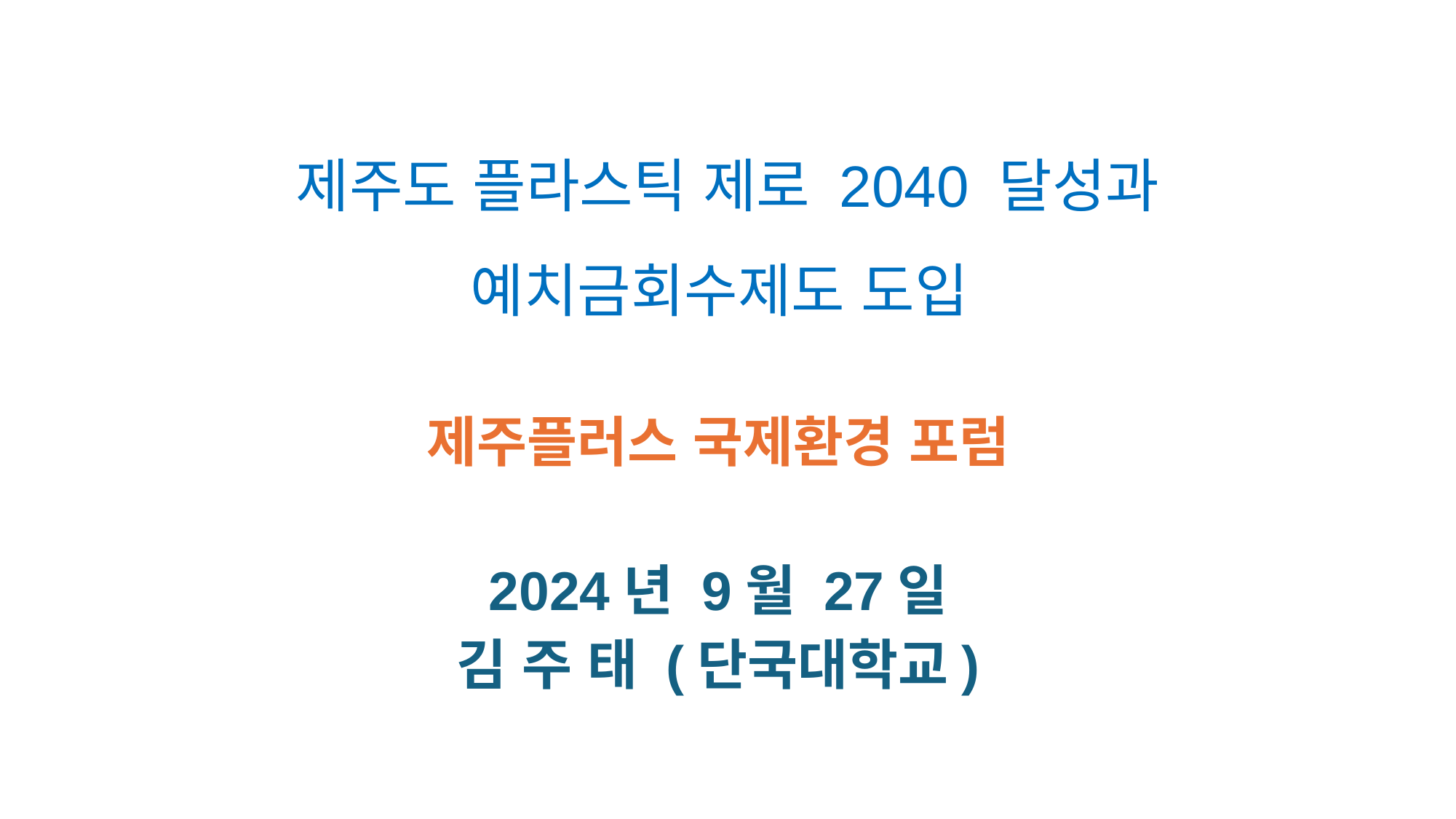

# 제주도 플라스틱 제로 2040 달성과 예치금회수제도 도입
제주플러스 국제환경 포럼

2024년 9월 27일
김 주 태 (단국대학교)